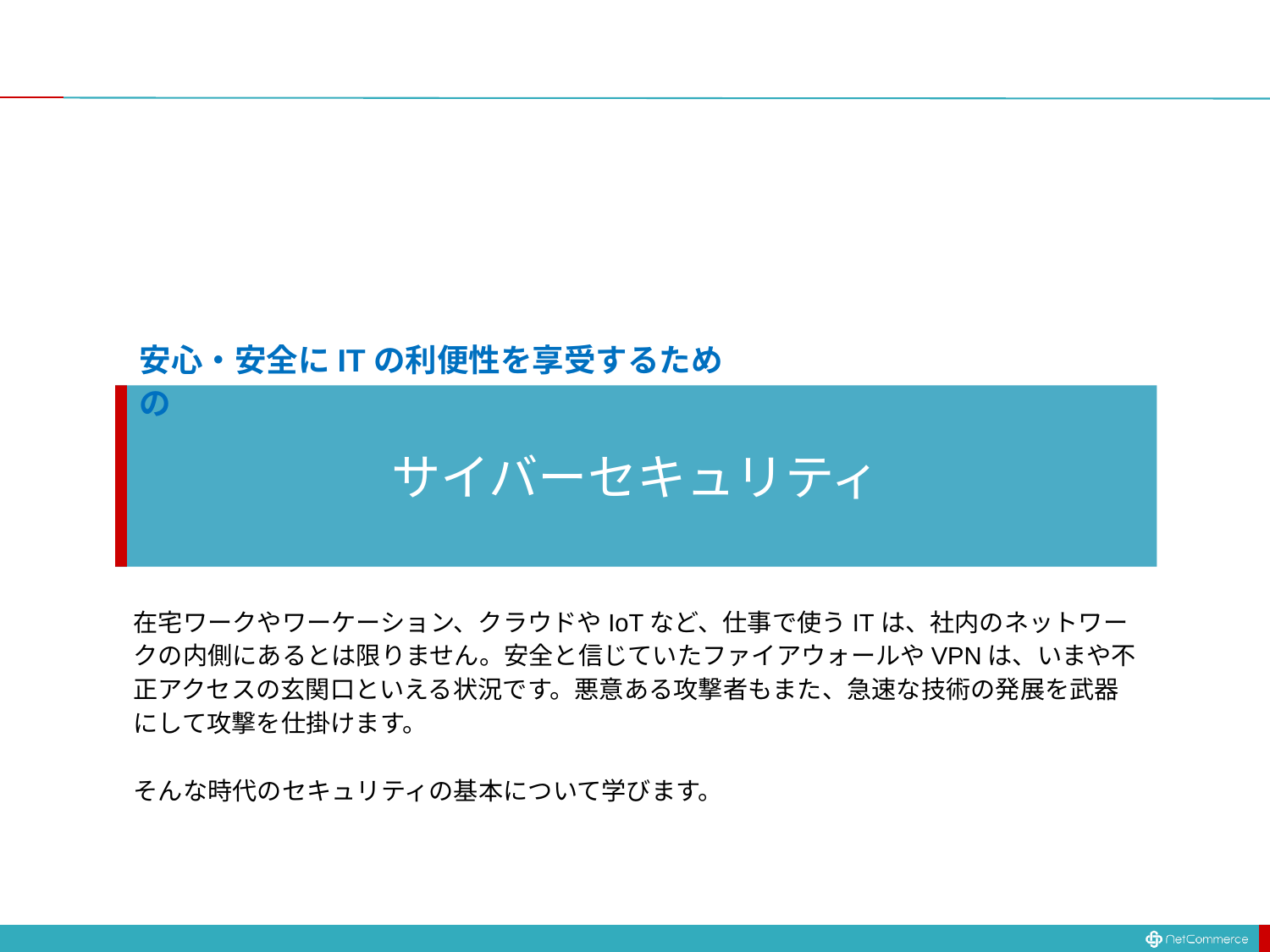

安心・安全にITの利便性を享受するための

サイバーセキュリティ

在宅ワークやワーケーション、クラウドやIoTなど、仕事で使うITは、社内のネットワークの内側にあるとは限りません。安全と信じていたファイアウォールやVPNは、いまや不正アクセスの玄関口といえる状況です。悪意ある攻撃者もまた、急速な技術の発展を武器にして攻撃を仕掛けます。

そんな時代のセキュリティの基本について学びます。